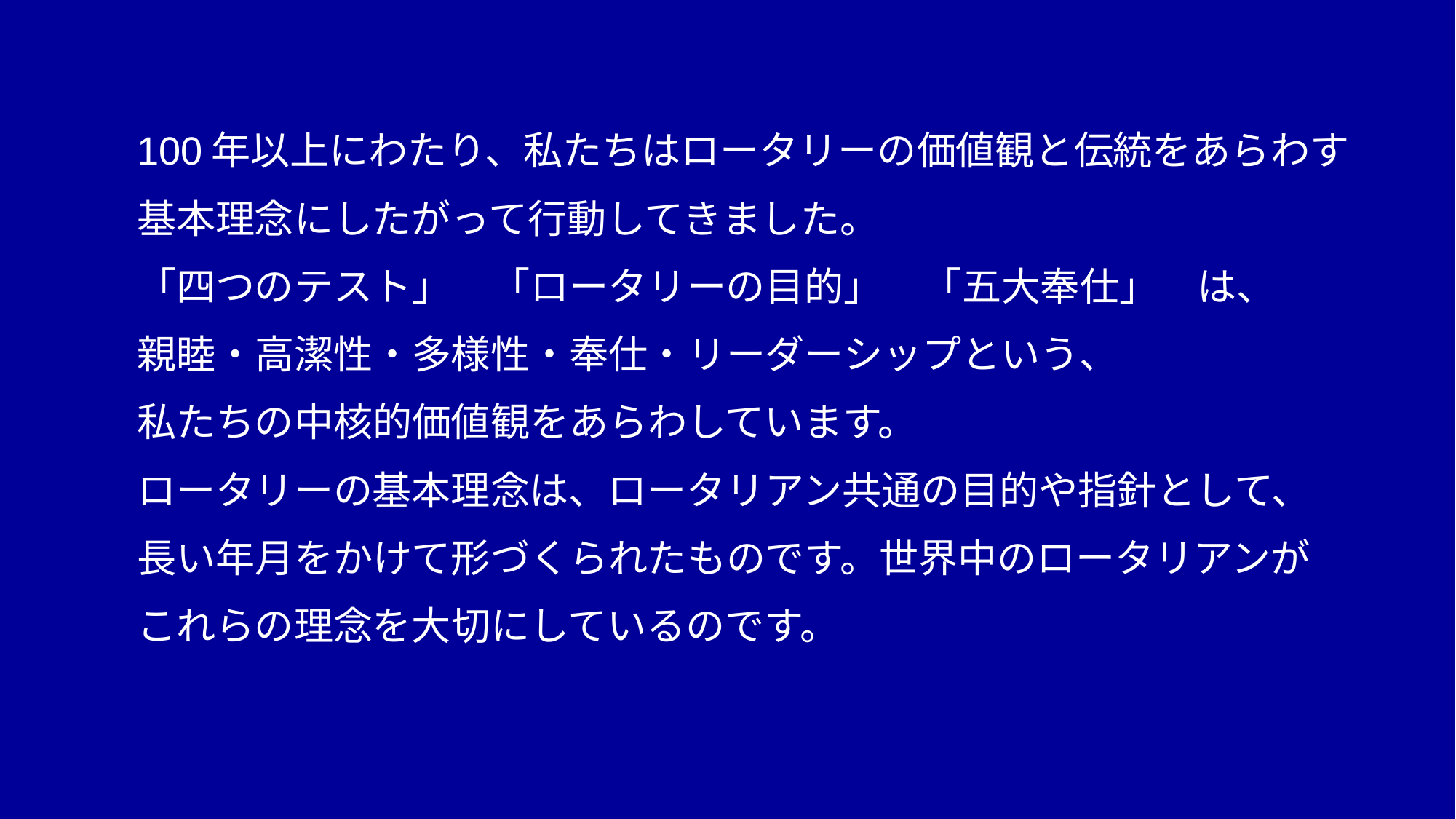

100年以上にわたり、私たちはロータリーの価値観と伝統をあらわす
基本理念にしたがって行動してきました。
「四つのテスト」　「ロータリーの目的」　「五大奉仕」　は、
親睦・高潔性・多様性・奉仕・リーダーシップという、
私たちの中核的価値観をあらわしています。
ロータリーの基本理念は、ロータリアン共通の目的や指針として、
長い年月をかけて形づくられたものです。世界中のロータリアンが
これらの理念を大切にしているのです。